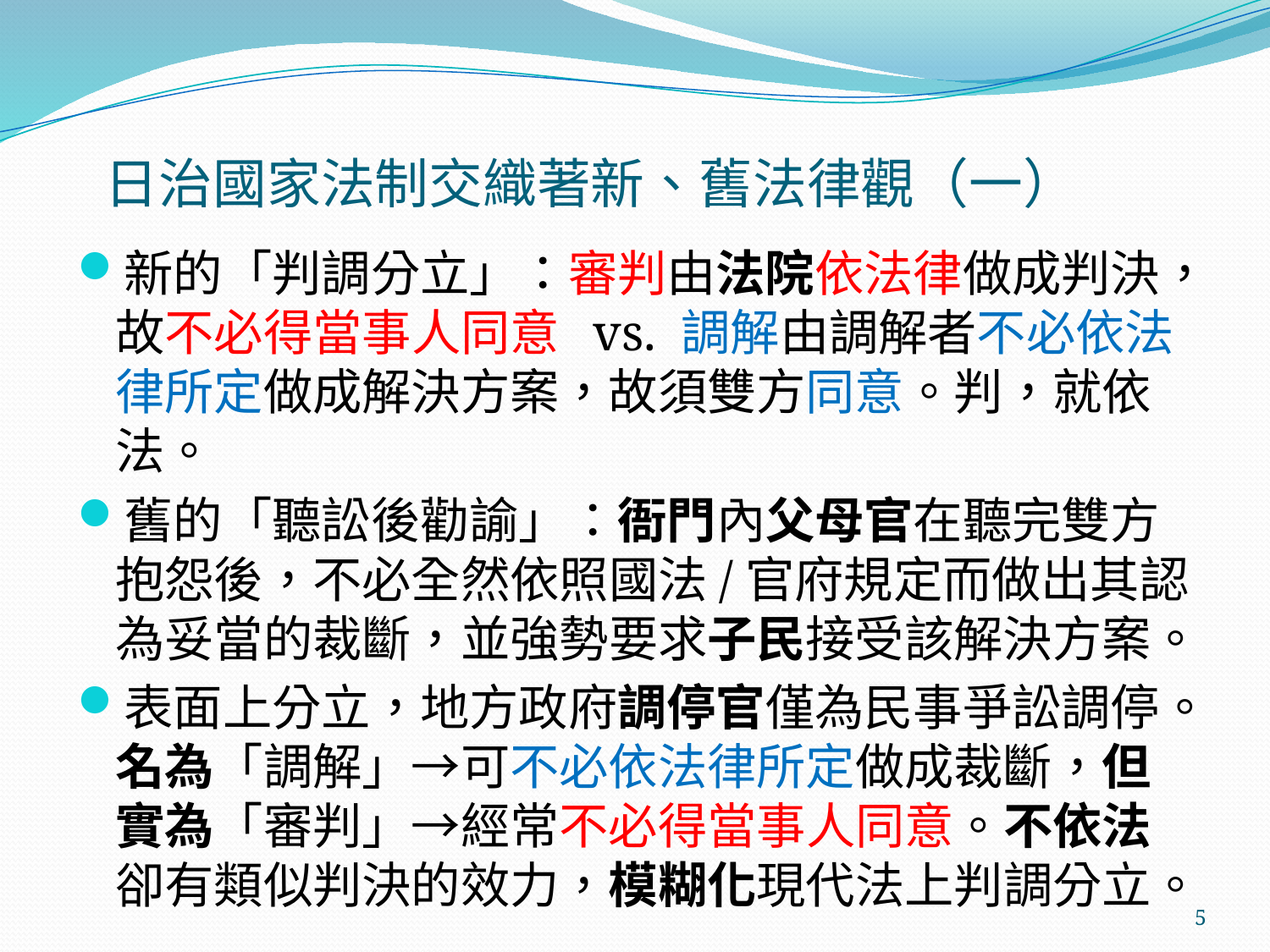

# 日治國家法制交織著新、舊法律觀（一）
新的「判調分立」：審判由法院依法律做成判決，故不必得當事人同意  vs. 調解由調解者不必依法律所定做成解決方案，故須雙方同意。判，就依法。
舊的「聽訟後勸諭」：衙門內父母官在聽完雙方抱怨後，不必全然依照國法/官府規定而做出其認為妥當的裁斷，並強勢要求子民接受該解決方案。
表面上分立，地方政府調停官僅為民事爭訟調停。名為「調解」→可不必依法律所定做成裁斷，但實為「審判」→經常不必得當事人同意。不依法卻有類似判決的效力，模糊化現代法上判調分立。

5